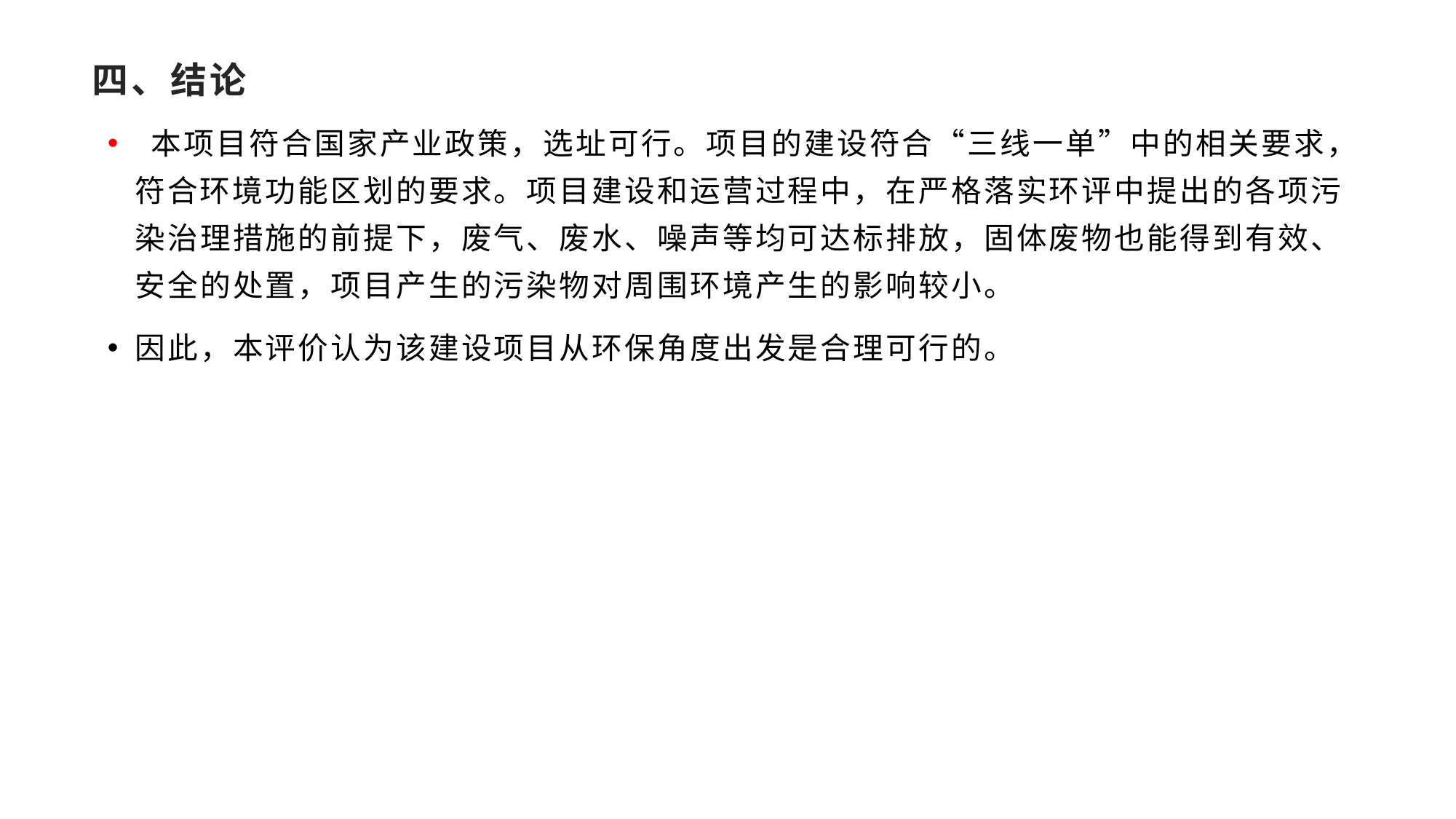

# 四、结论
 本项目符合国家产业政策，选址可行。项目的建设符合“三线一单”中的相关要求，符合环境功能区划的要求。项目建设和运营过程中，在严格落实环评中提出的各项污染治理措施的前提下，废气、废水、噪声等均可达标排放，固体废物也能得到有效、安全的处置，项目产生的污染物对周围环境产生的影响较小。
因此，本评价认为该建设项目从环保角度出发是合理可行的。